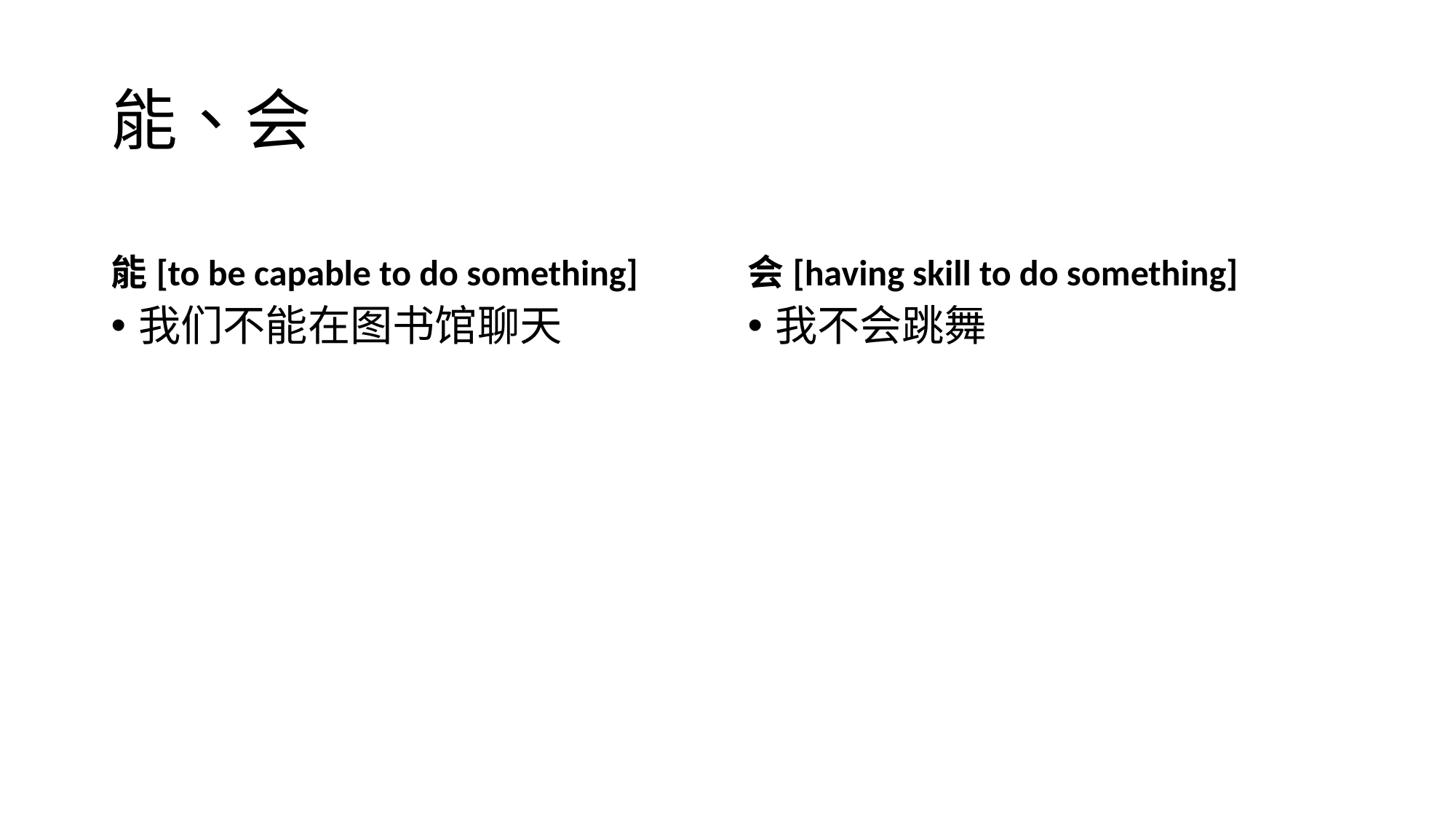

# 能、会
能[to be capable to do something]
会[having skill to do something]
我们不能在图书馆聊天
我不会跳舞